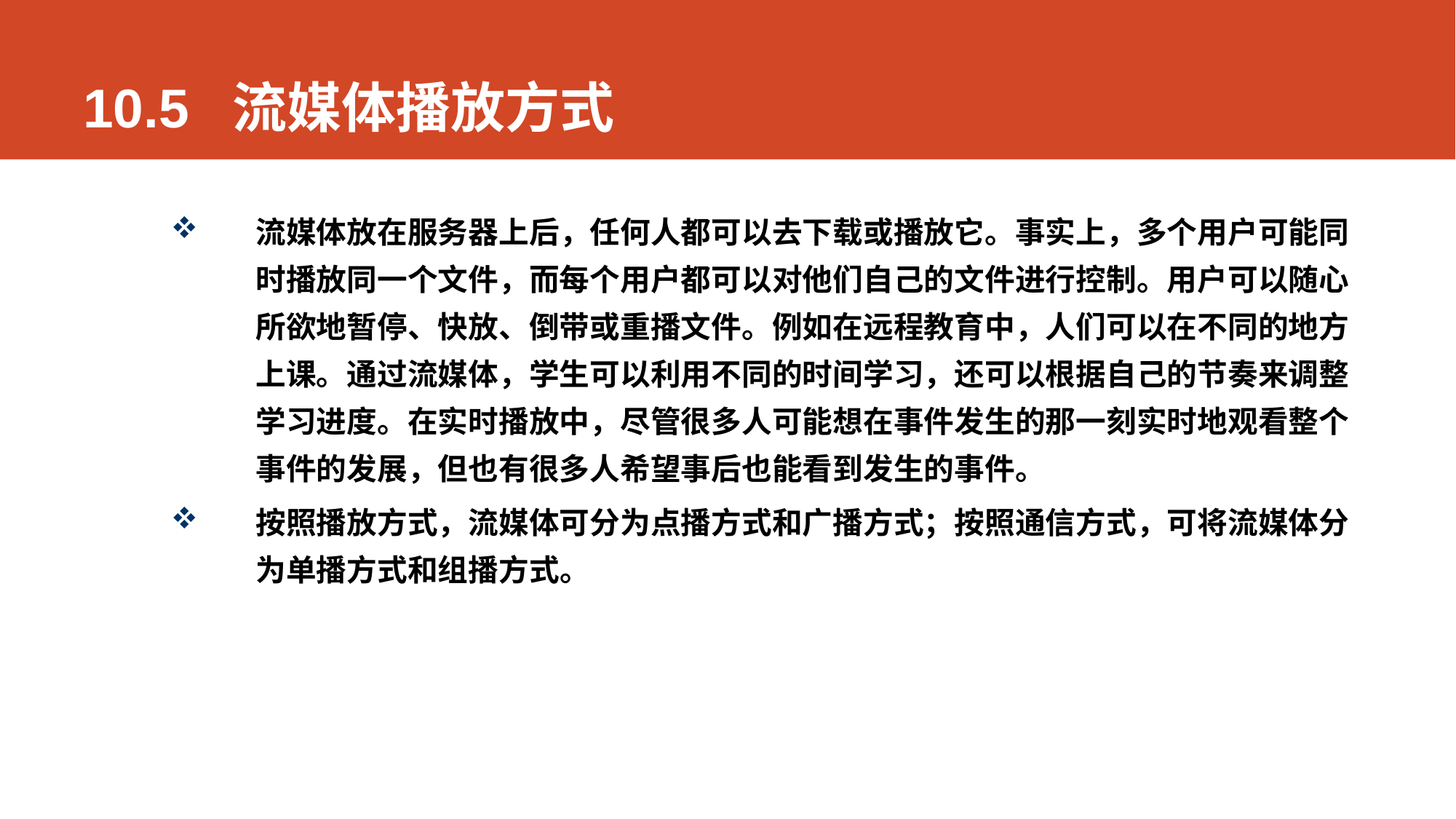

# 10.5  流媒体播放方式
流媒体放在服务器上后，任何人都可以去下载或播放它。事实上，多个用户可能同时播放同一个文件，而每个用户都可以对他们自己的文件进行控制。用户可以随心所欲地暂停、快放、倒带或重播文件。例如在远程教育中，人们可以在不同的地方上课。通过流媒体，学生可以利用不同的时间学习，还可以根据自己的节奏来调整学习进度。在实时播放中，尽管很多人可能想在事件发生的那一刻实时地观看整个事件的发展，但也有很多人希望事后也能看到发生的事件。
按照播放方式，流媒体可分为点播方式和广播方式；按照通信方式，可将流媒体分为单播方式和组播方式。